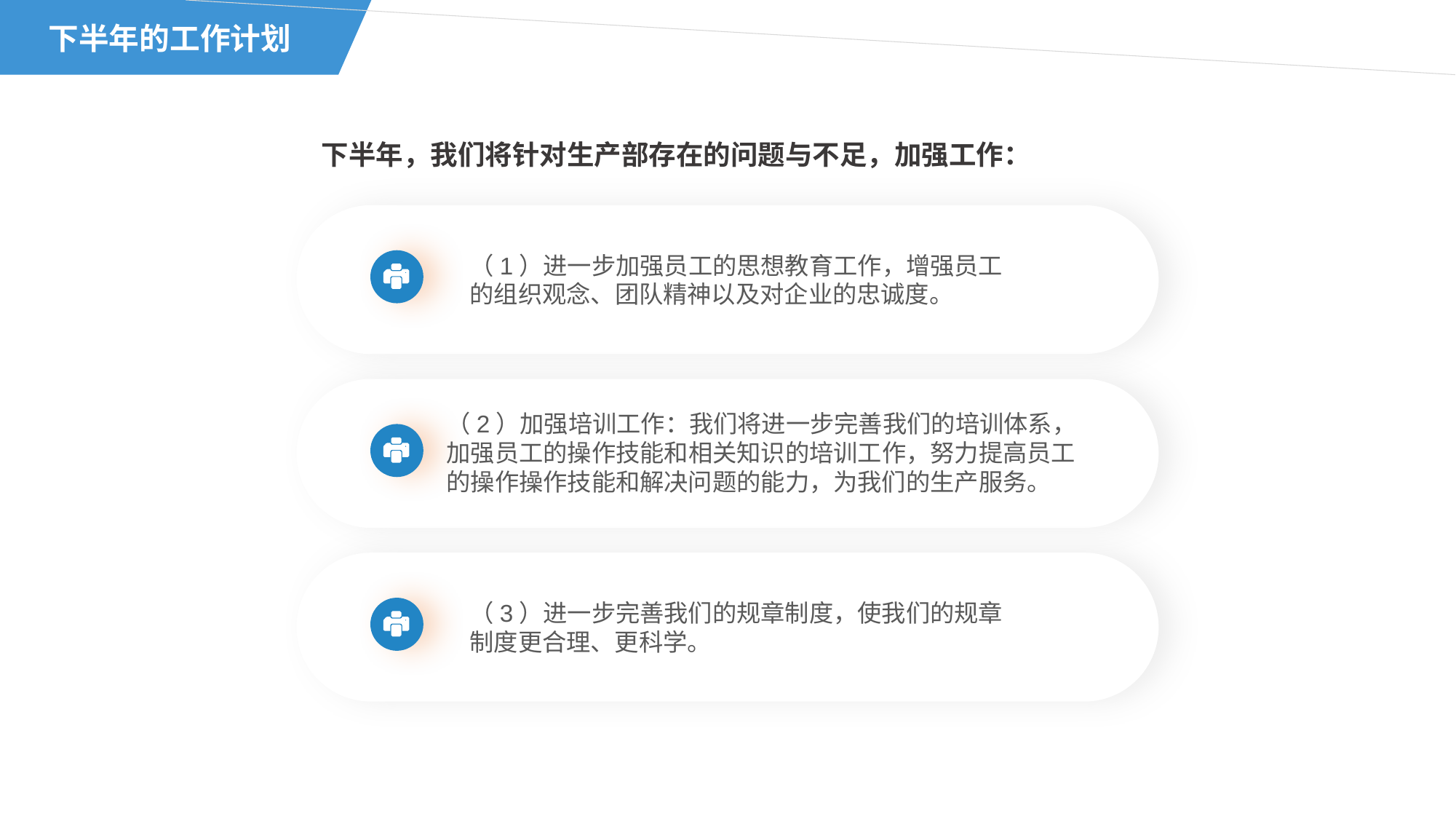

下半年的工作计划
下半年，我们将针对生产部存在的问题与不足，加强工作：

（1）进一步加强员工的思想教育工作，增强员工的组织观念、团队精神以及对企业的忠诚度。

（2）加强培训工作：我们将进一步完善我们的培训体系，加强员工的操作技能和相关知识的培训工作，努力提高员工的操作操作技能和解决问题的能力，为我们的生产服务。

（3）进一步完善我们的规章制度，使我们的规章制度更合理、更科学。